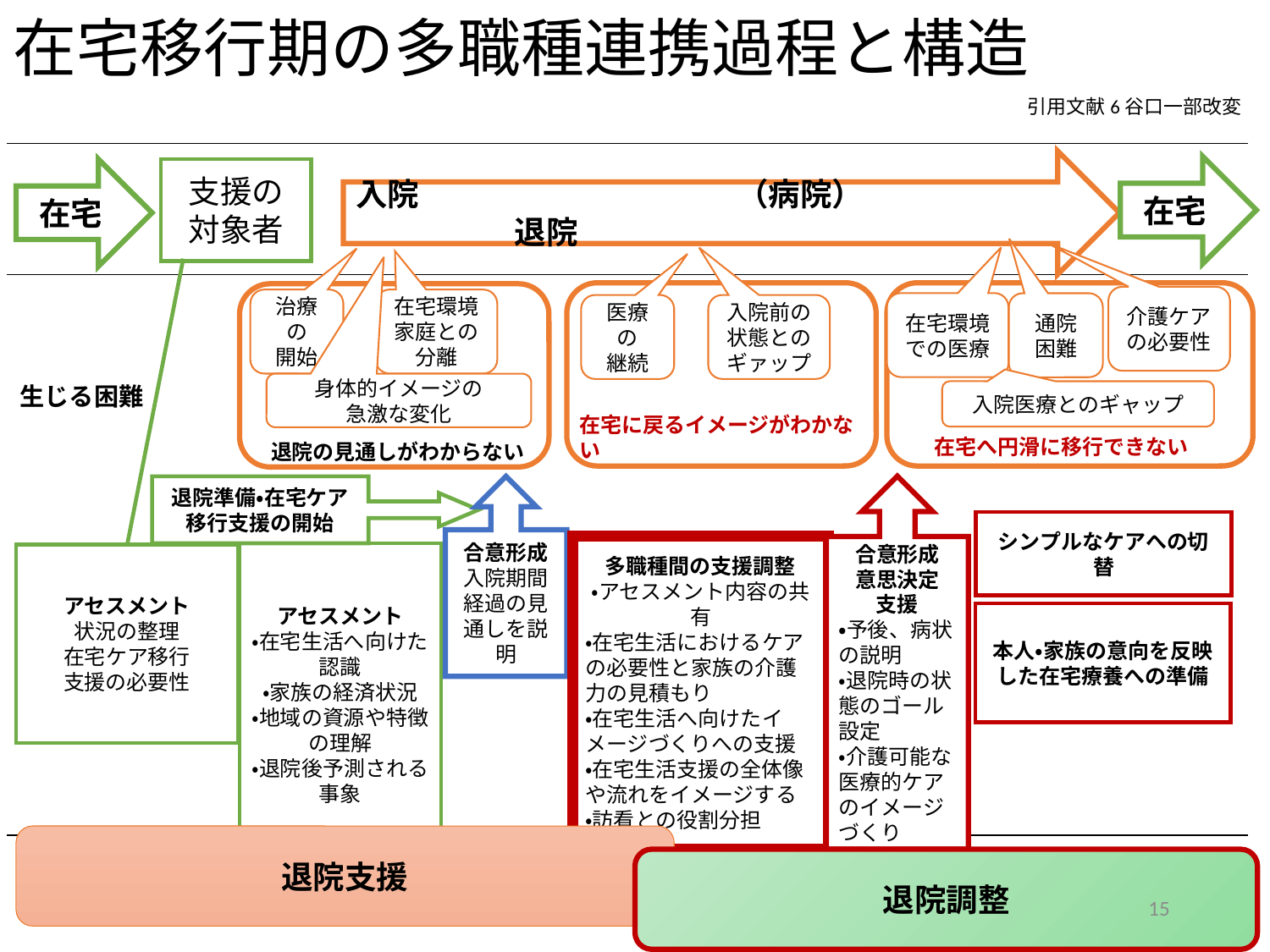

# 在宅移行期の多職種連携過程と構造
引用文献6谷口一部改変
|  |
| --- |
| 生じる困難 |
|  |
入院　　　　　　　　　　（病院）　　　　　　　　　　　退院
在宅
在宅
支援の対象者

介護ケアの必要性
治療の
開始
在宅環境家庭との分離
在宅環境での医療
通院困難
入院前の状態とのギァップ
医療の
継続
身体的イメージの
急激な変化
入院医療とのギャップ
在宅に戻るイメージがわかない
在宅へ円滑に移行できない
退院の見通しがわからない
合意形成
意思決定
支援
・予後、病状の説明
・退院時の状態のゴール設定
・介護可能な医療的ケアのイメージづくり
退院準備・在宅ケア移行支援の開始
合意形成
入院期間
経過の見通しを説明
シンプルなケアへの切替
多職種間の支援調整
・アセスメント内容の共有
・在宅生活におけるケアの必要性と家族の介護力の見積もり
・在宅生活へ向けたイメージづくりへの支援
・在宅生活支援の全体像や流れをイメージする
・訪看との役割分担
アセスメント
・在宅生活へ向けた認識
・家族の経済状況
・地域の資源や特徴の理解
・退院後予測される事象
アセスメント
状況の整理
在宅ケア移行
支援の必要性
本人・家族の意向を反映した在宅療養への準備
退院支援
退院調整
15